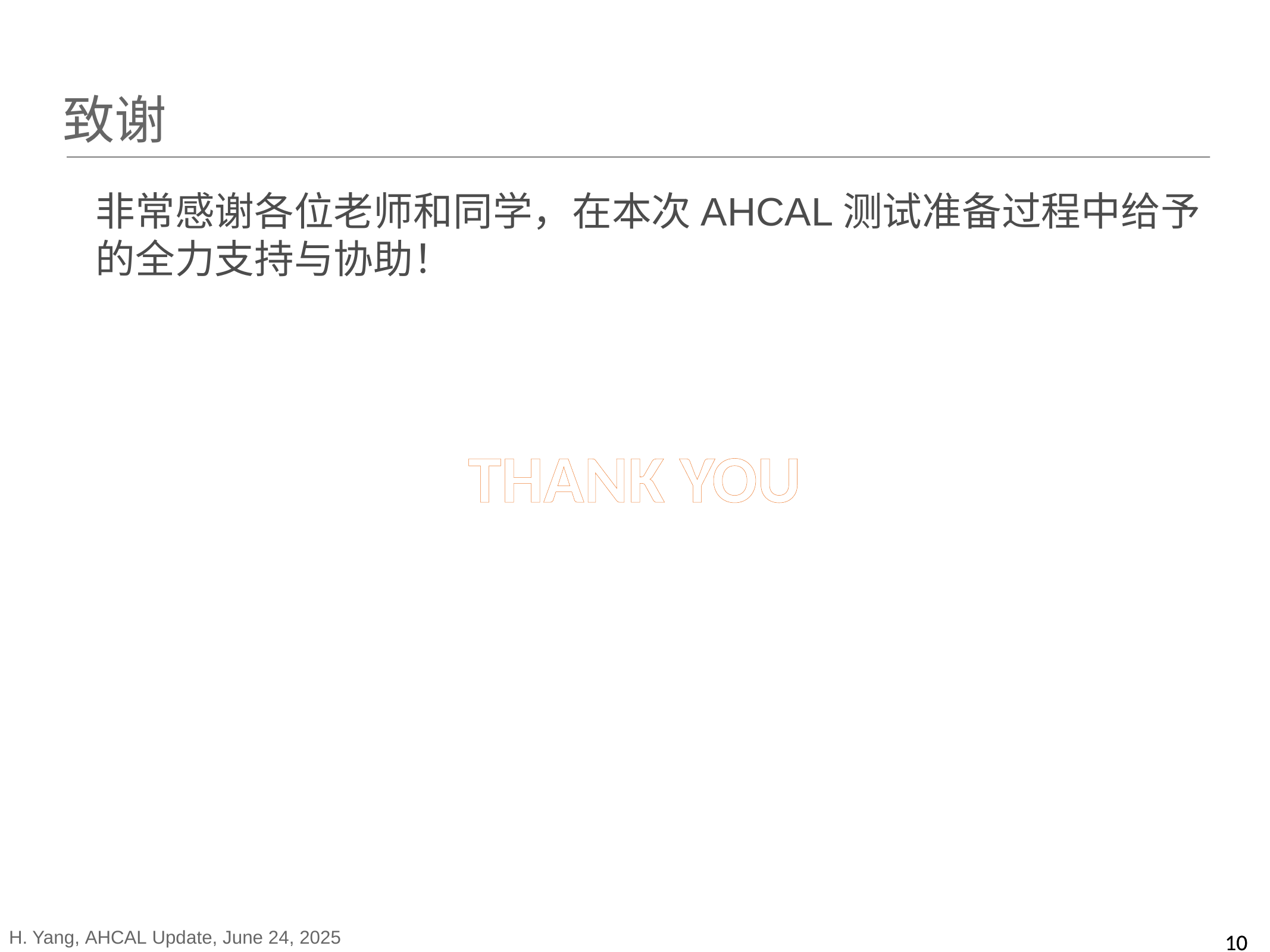

致谢
非常感谢各位老师和同学，在本次AHCAL测试准备过程中给予的全力支持与协助！
THANK YOU